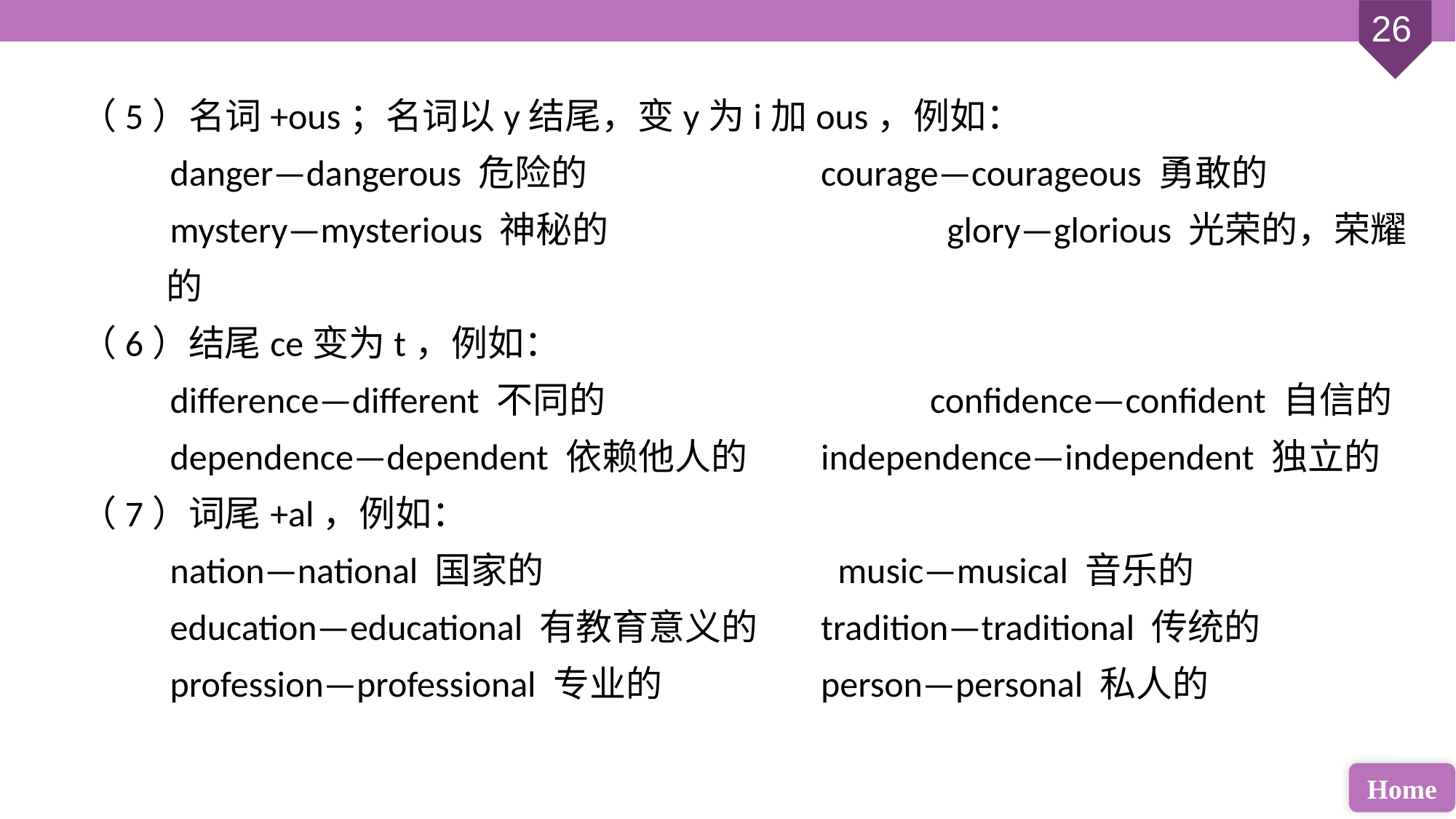

（5）名词+ous；名词以y结尾，变y为i加ous，例如：
           danger—dangerous 危险的 			courage—courageous 勇敢的
           mystery—mysterious 神秘的			 glory—glorious 光荣的，荣耀的
（6）结尾ce变为t，例如：
           difference—different 不同的			confidence—confident 自信的
           dependence—dependent 依赖他人的 	independence—independent 独立的
（7）词尾+al，例如：
           nation—national 国家的			 music—musical 音乐的
           education—educational 有教育意义的 	tradition—traditional 传统的
           profession—professional 专业的 		person—personal 私人的